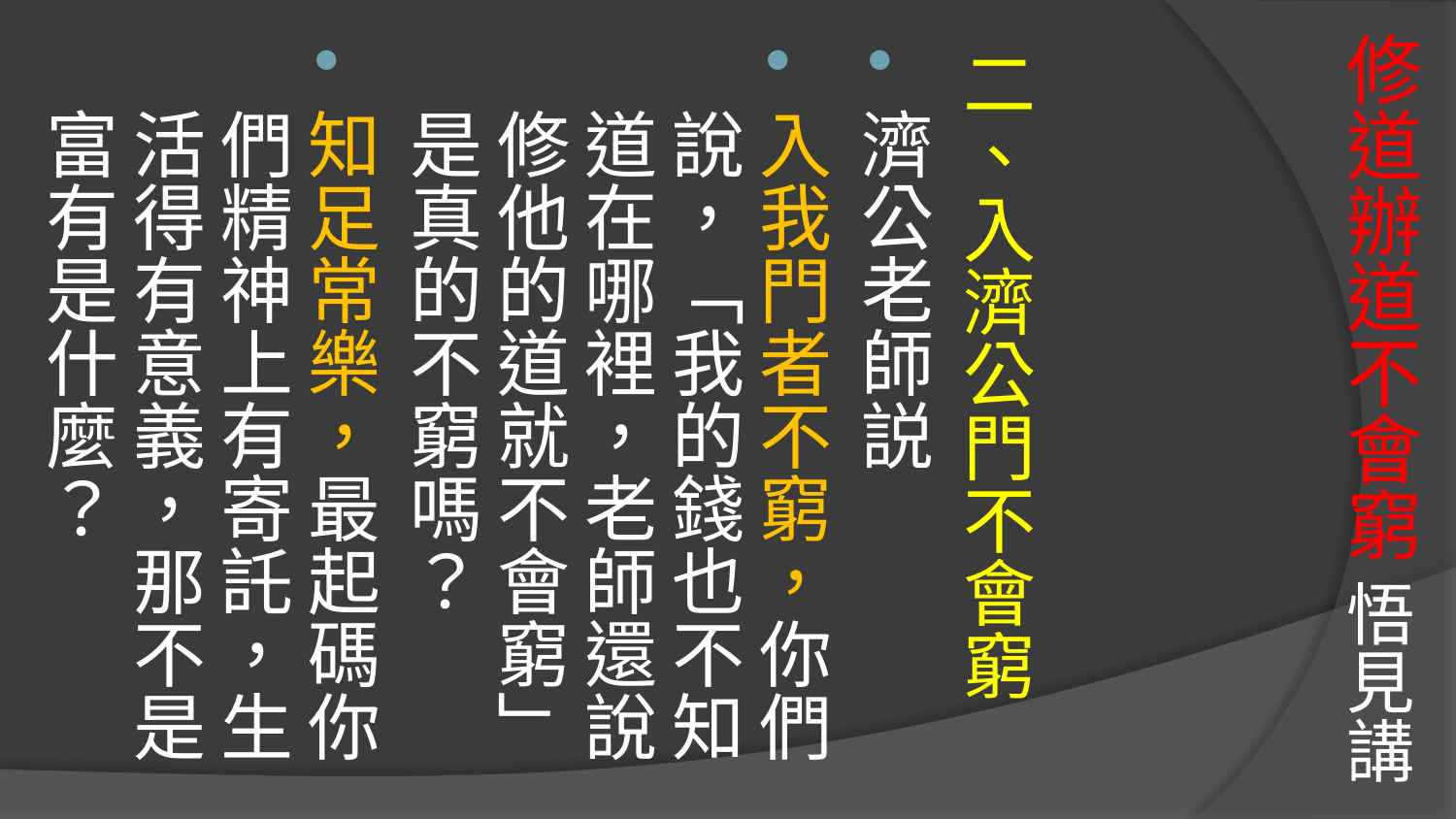

# 修道辦道不會窮 悟見講
二、入濟公門不會窮
濟公老師説
入我門者不窮，你們說，「我的錢也不知道在哪裡，老師還說修他的道就不會窮」是真的不窮嗎？
知足常樂，最起碼你們精神上有寄託，生活得有意義，那不是富有是什麼？